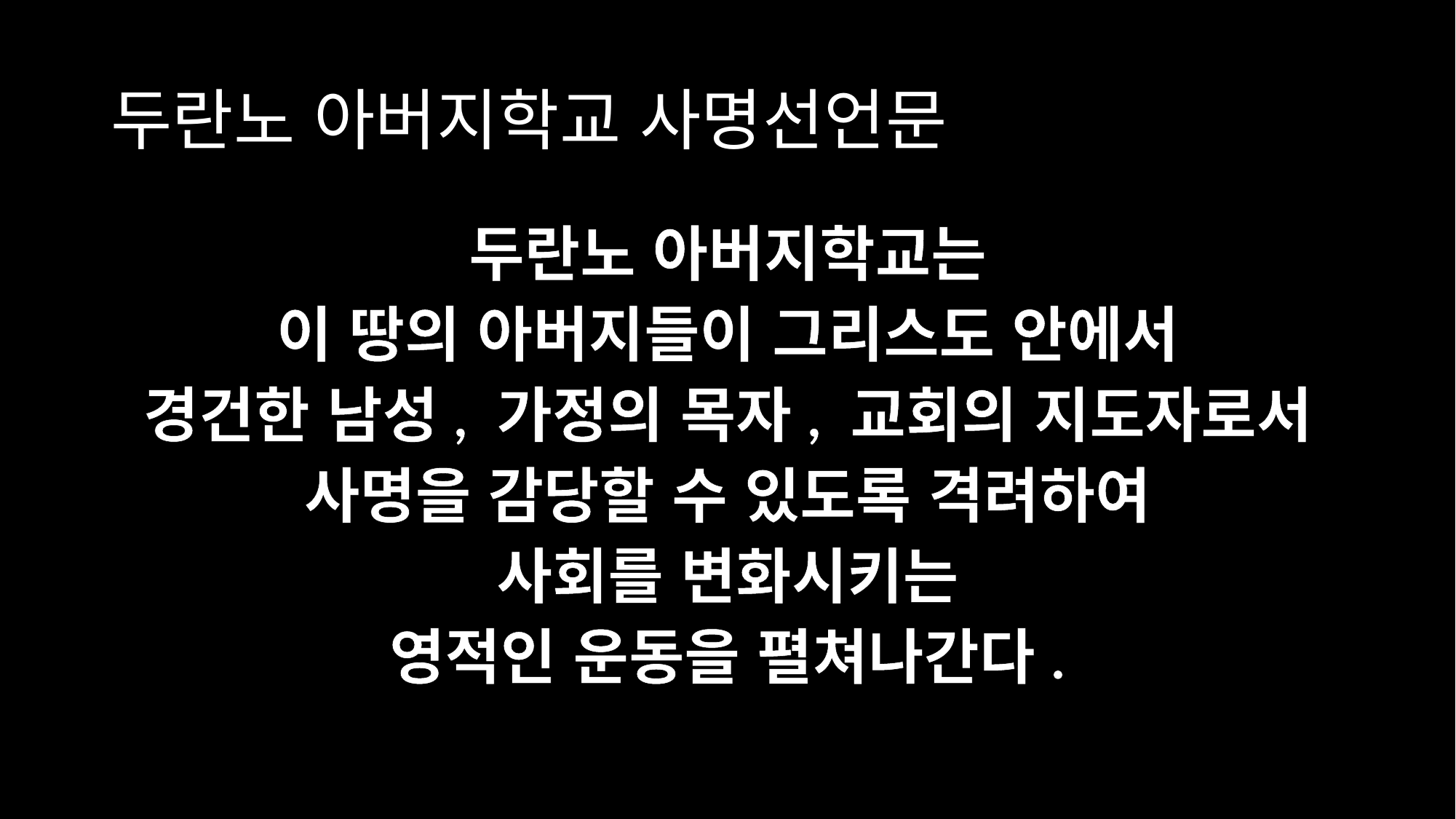

# 두란노 아버지학교 사명선언문
두란노 아버지학교는
이 땅의 아버지들이 그리스도 안에서
경건한 남성, 가정의 목자, 교회의 지도자로서
사명을 감당할 수 있도록 격려하여
사회를 변화시키는
영적인 운동을 펼쳐나간다.